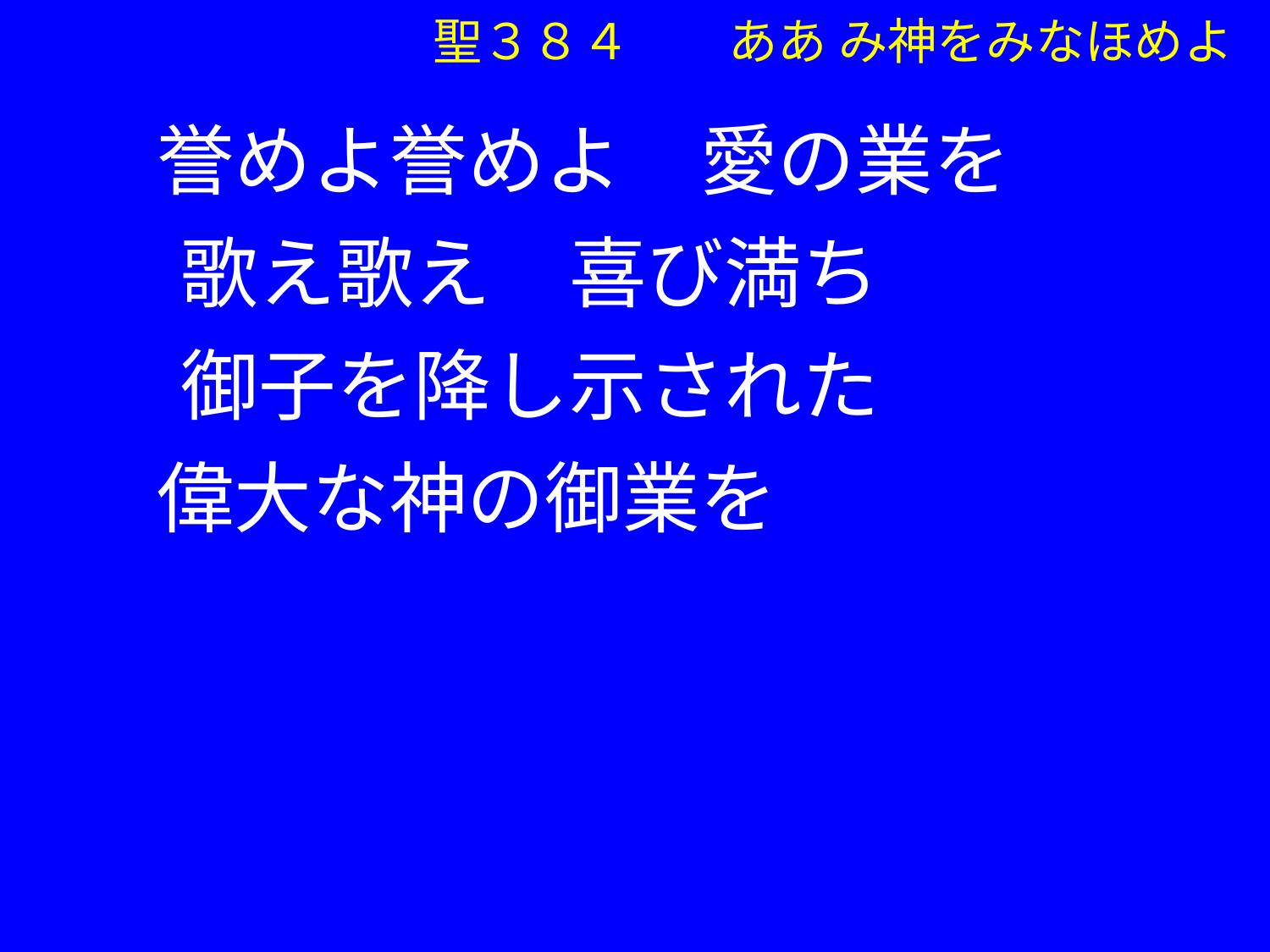

誉めよ誉めよ　愛の業を
　歌え歌え　喜び満ち
　御子を降し示された
  偉大な神の御業を

聖３８４　　ああ み神をみなほめよ